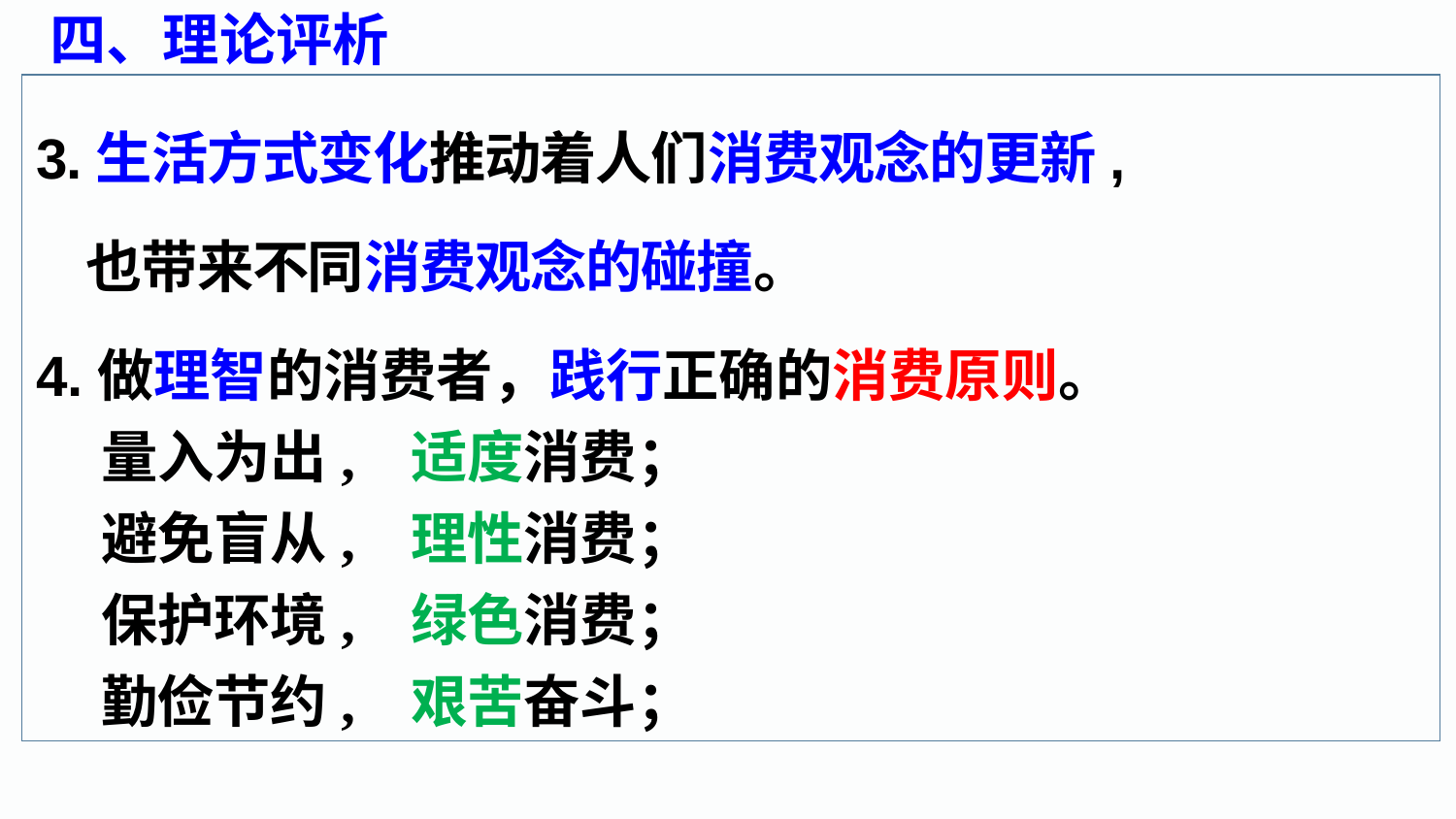

四、理论评析
3.生活方式变化推动着人们消费观念的更新,
   也带来不同消费观念的碰撞。
4.做理智的消费者，践行正确的消费原则。
    量入为出,   适度消费；
    避免盲从,   理性消费；
    保护环境,   绿色消费；
    勤俭节约,   艰苦奋斗；